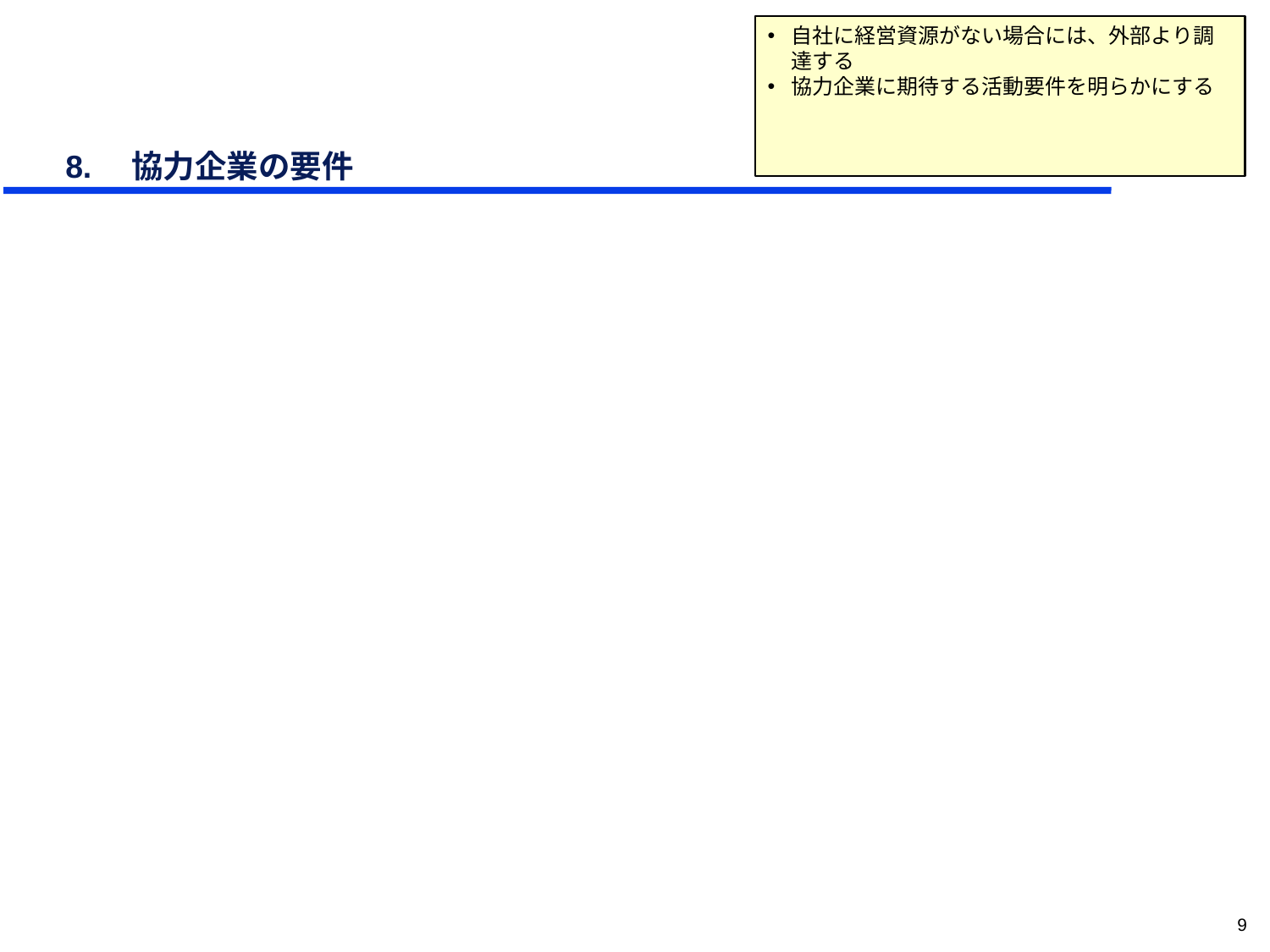

自社に経営資源がない場合には、外部より調達する
協力企業に期待する活動要件を明らかにする
# 8.　協力企業の要件